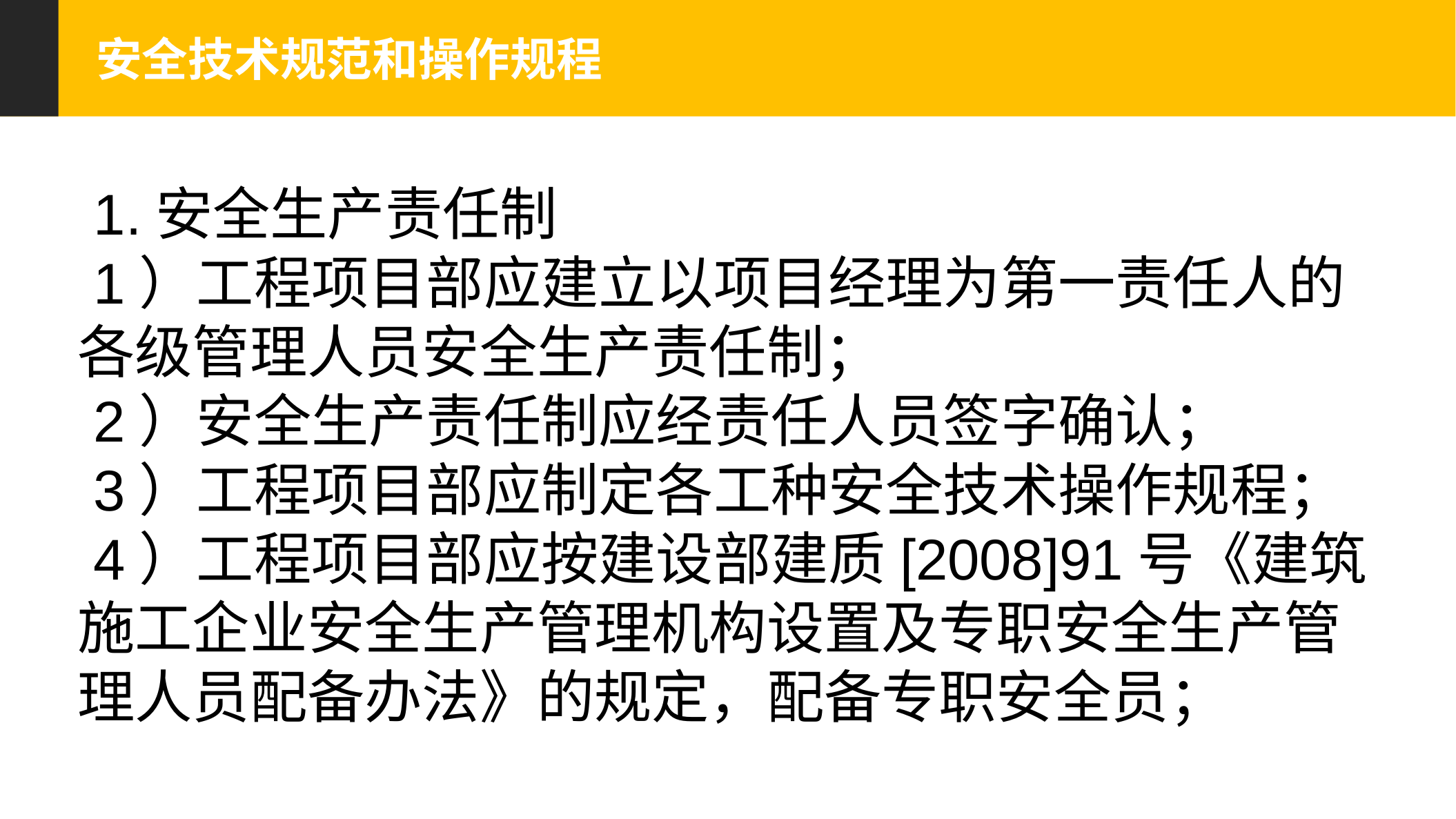

安全技术规范和操作规程
 1.安全生产责任制
 1）工程项目部应建立以项目经理为第一责任人的各级管理人员安全生产责任制；
 2）安全生产责任制应经责任人员签字确认；
 3）工程项目部应制定各工种安全技术操作规程；
 4）工程项目部应按建设部建质[2008]91号《建筑施工企业安全生产管理机构设置及专职安全生产管理人员配备办法》的规定，配备专职安全员；